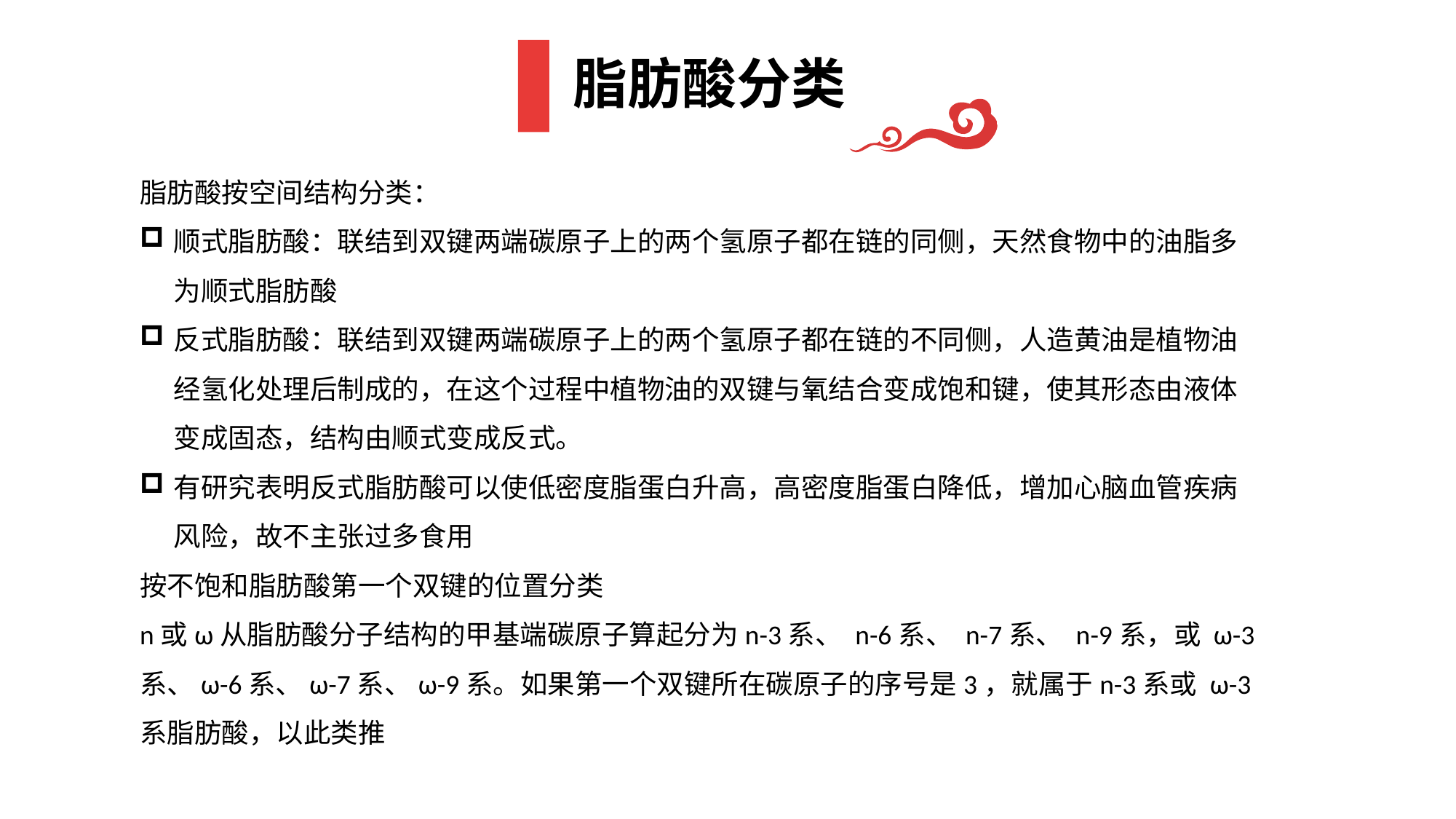

# 脂肪酸分类
脂肪酸按空间结构分类：
顺式脂肪酸：联结到双键两端碳原子上的两个氢原子都在链的同侧，天然食物中的油脂多为顺式脂肪酸
反式脂肪酸：联结到双键两端碳原子上的两个氢原子都在链的不同侧，人造黄油是植物油经氢化处理后制成的，在这个过程中植物油的双键与氧结合变成饱和键，使其形态由液体变成固态，结构由顺式变成反式。
有研究表明反式脂肪酸可以使低密度脂蛋白升高，高密度脂蛋白降低，增加心脑血管疾病风险，故不主张过多食用
按不饱和脂肪酸第一个双键的位置分类
n或ω从脂肪酸分子结构的甲基端碳原子算起分为n-3系、 n-6系、 n-7系、 n-9系，或 ω-3系、ω-6系、ω-7系、ω-9系。如果第一个双键所在碳原子的序号是3，就属于n-3系或 ω-3系脂肪酸，以此类推